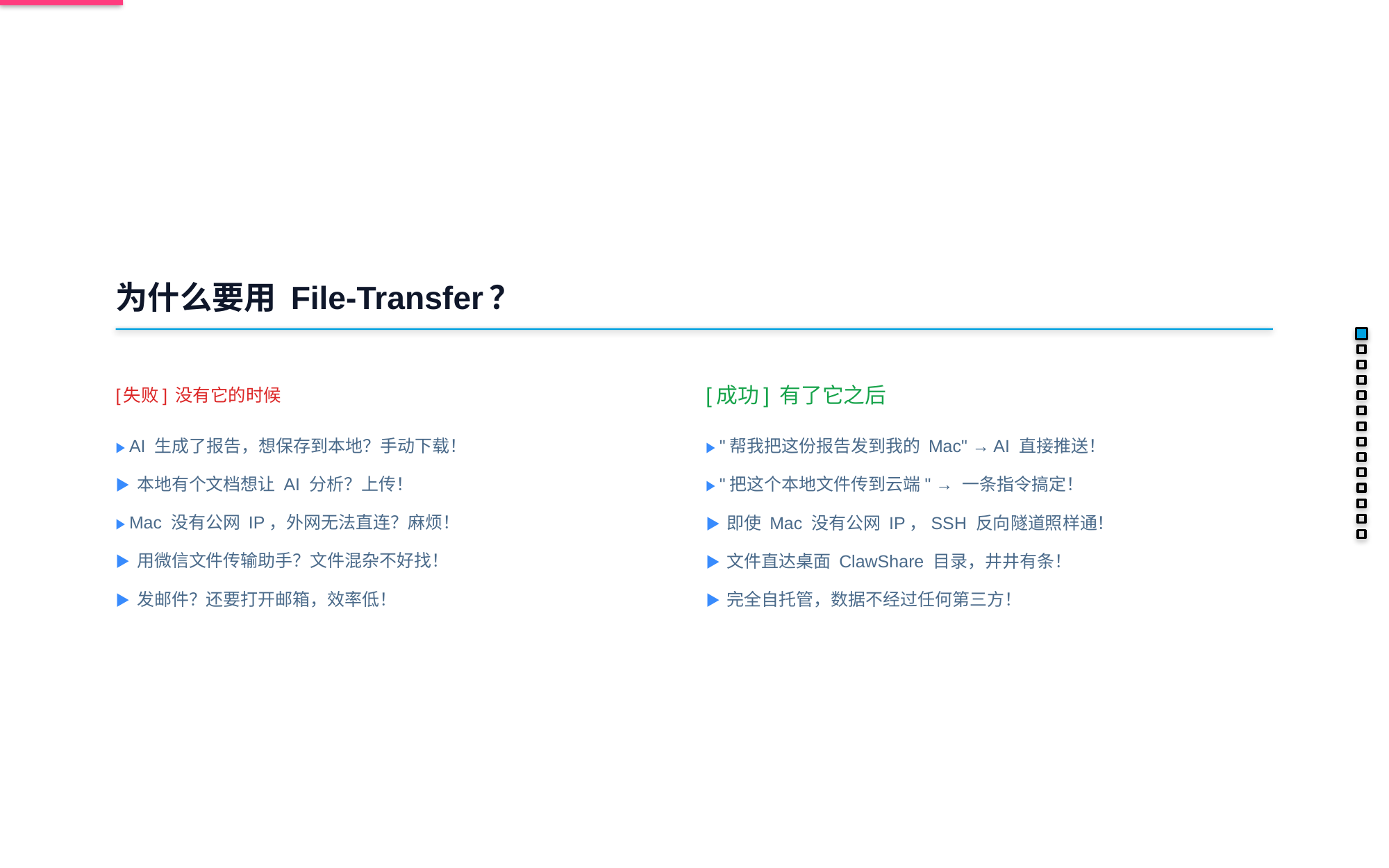

为什么要用 File-Transfer？

[失败] 没有它的时候
[成功] 有了它之后

▶ AI 生成了报告，想保存到本地？手动下载！
▶ "帮我把这份报告发到我的 Mac" → AI 直接推送！

▶ 本地有个文档想让 AI 分析？上传！
▶ "把这个本地文件传到云端" → 一条指令搞定！

▶ Mac 没有公网 IP，外网无法直连？麻烦！

▶ 即使 Mac 没有公网 IP，SSH 反向隧道照样通！

▶ 用微信文件传输助手？文件混杂不好找！
▶ 文件直达桌面 ClawShare 目录，井井有条！
▶ 发邮件？还要打开邮箱，效率低！
▶ 完全自托管，数据不经过任何第三方！